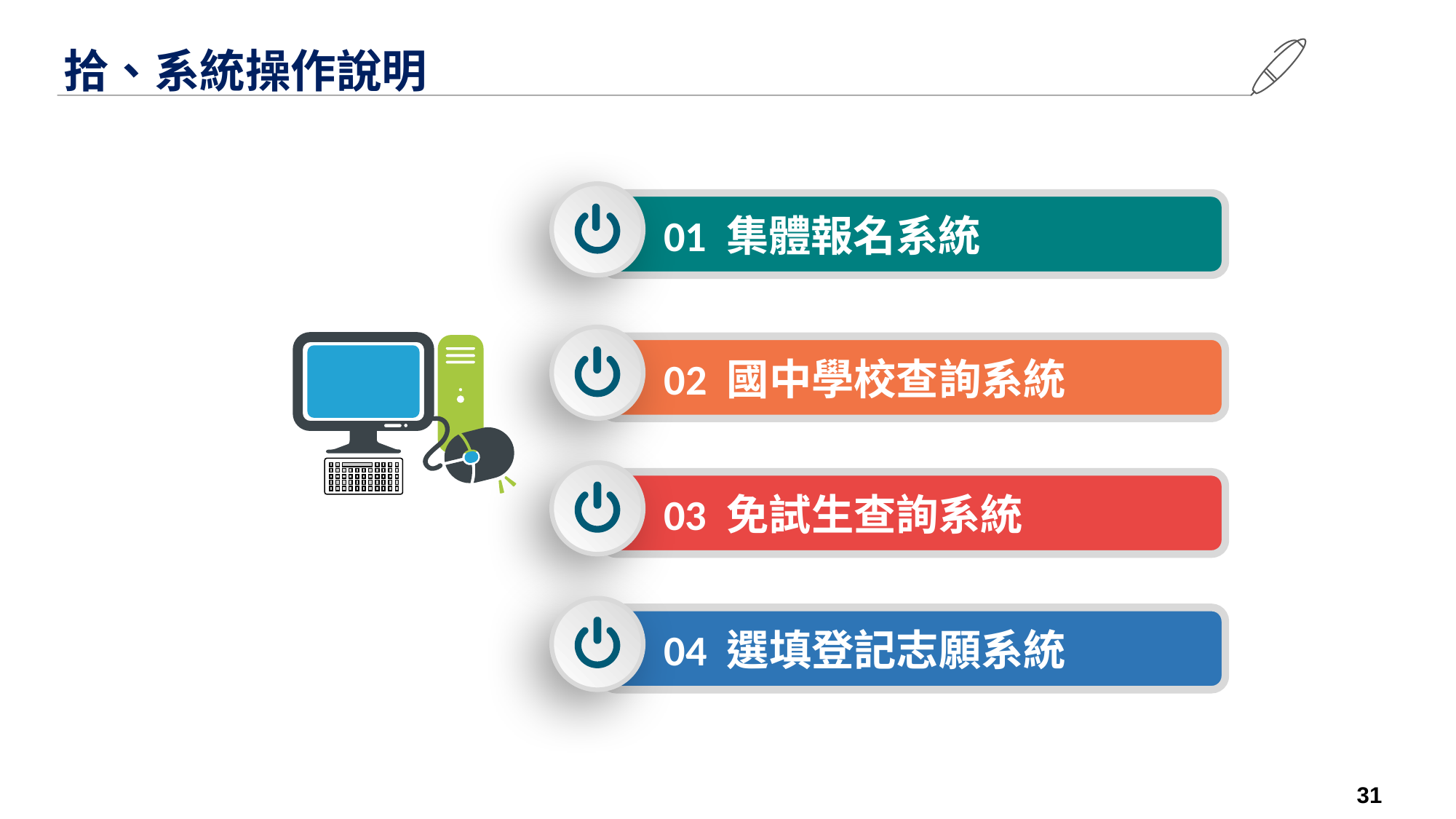

拾、系統操作說明

01 集體報名系統

02 國中學校查詢系統

03 免試生查詢系統

04 選填登記志願系統
31